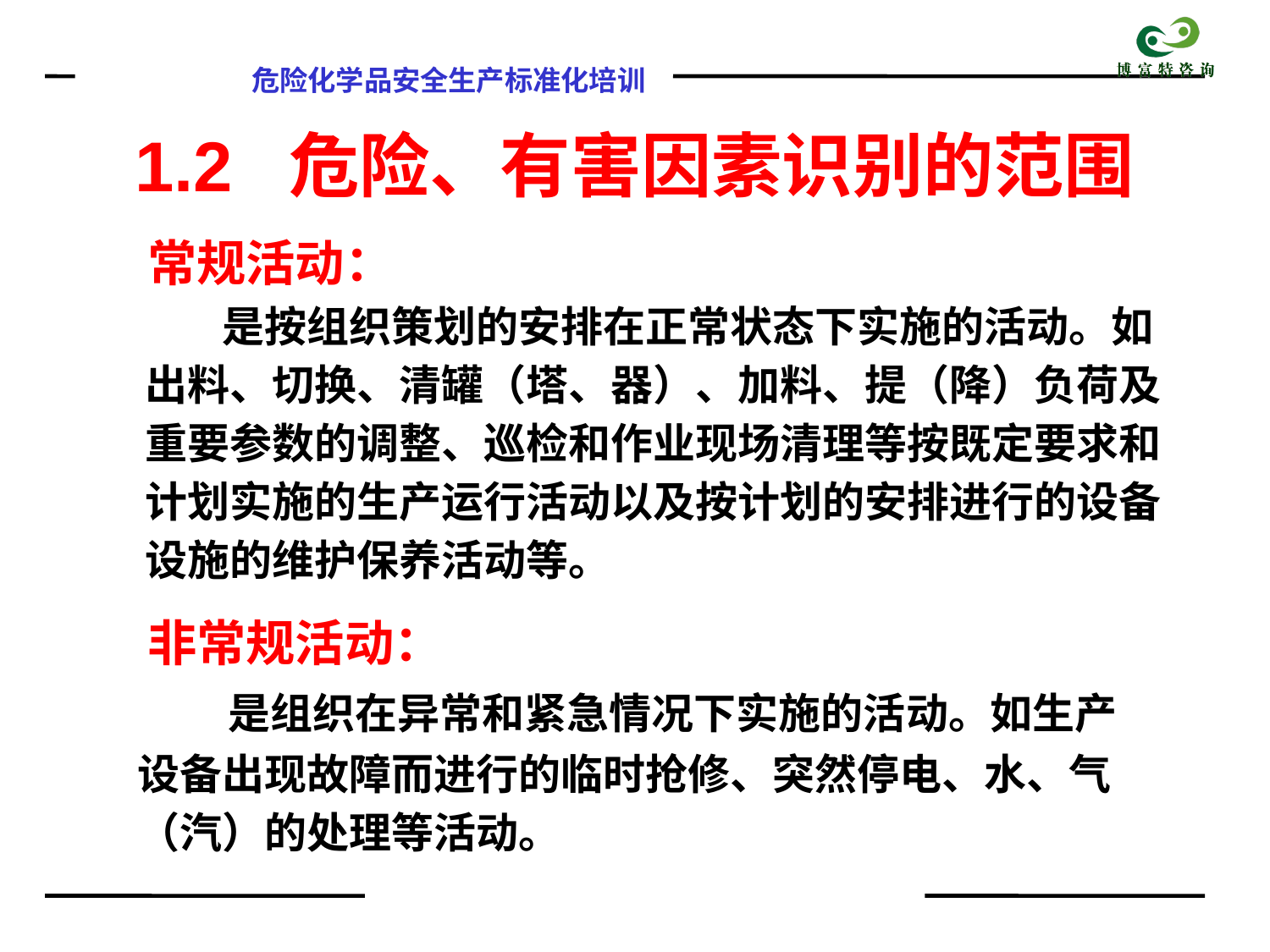

# 1.2  危险、有害因素识别的范围
常规活动：
            是按组织策划的安排在正常状态下实施的活动。如出料、切换、清罐（塔、器）、加料、提（降）负荷及重要参数的调整、巡检和作业现场清理等按既定要求和计划实施的生产运行活动以及按计划的安排进行的设备设施的维护保养活动等。
非常规活动：
      是组织在异常和紧急情况下实施的活动。如生产设备出现故障而进行的临时抢修、突然停电、水、气（汽）的处理等活动。